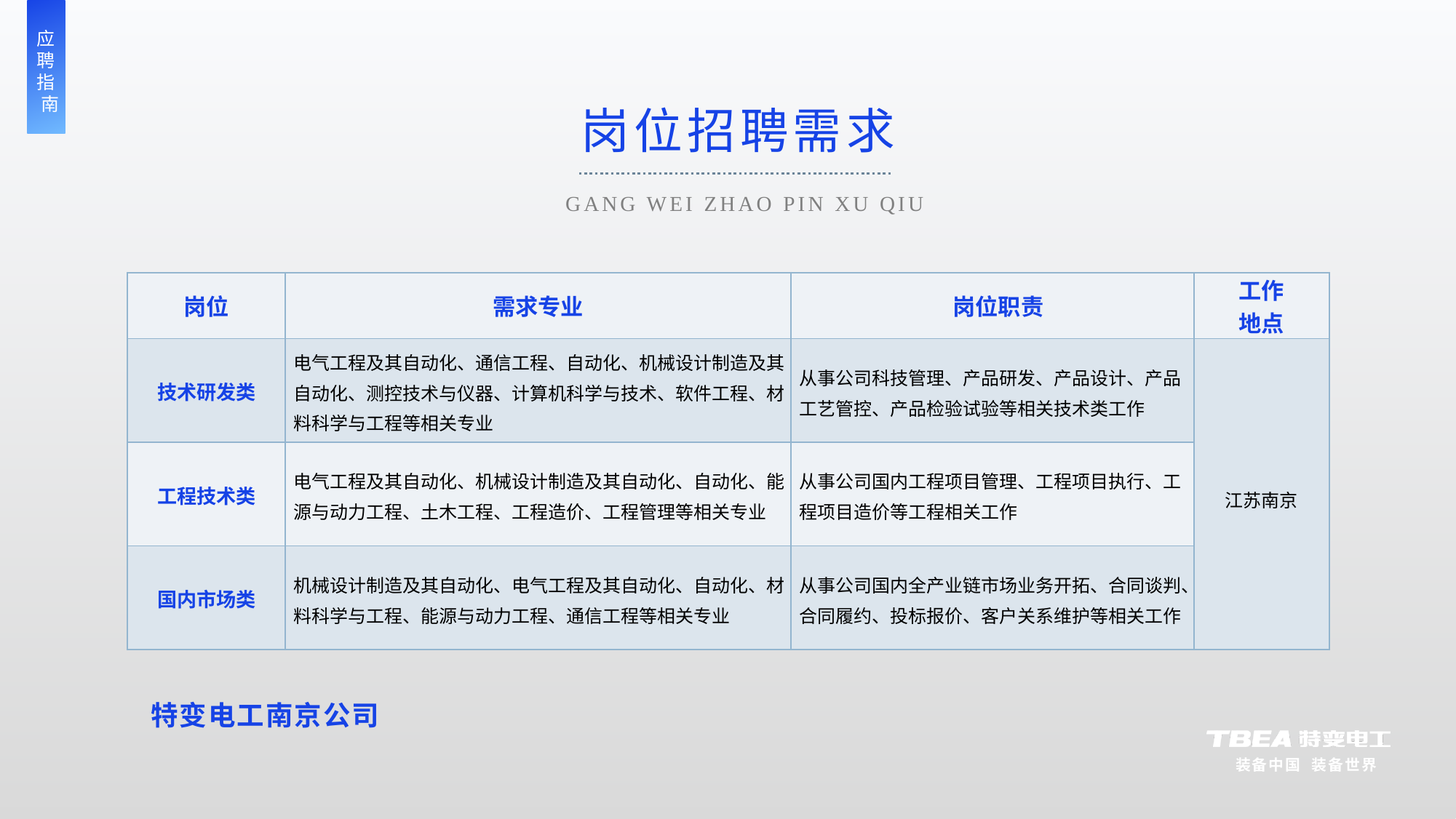

岗位招聘需求
GANG WEI ZHAO PIN XU QIU
| 岗位 | 需求专业 | 岗位职责 | 工作 地点 |
| --- | --- | --- | --- |
| 技术研发类 | 电气工程及其自动化、通信工程、自动化、机械设计制造及其自动化、测控技术与仪器、计算机科学与技术、软件工程、材料科学与工程等相关专业 | 从事公司科技管理、产品研发、产品设计、产品工艺管控、产品检验试验等相关技术类工作 | 江苏南京 |
| 工程技术类 | 电气工程及其自动化、机械设计制造及其自动化、自动化、能源与动力工程、土木工程、工程造价、工程管理等相关专业 | 从事公司国内工程项目管理、工程项目执行、工程项目造价等工程相关工作 |  |
| 国内市场类 | 机械设计制造及其自动化、电气工程及其自动化、自动化、材料科学与工程、能源与动力工程、通信工程等相关专业 | 从事公司国内全产业链市场业务开拓、合同谈判、合同履约、投标报价、客户关系维护等相关工作 |  |
特变电工南京公司